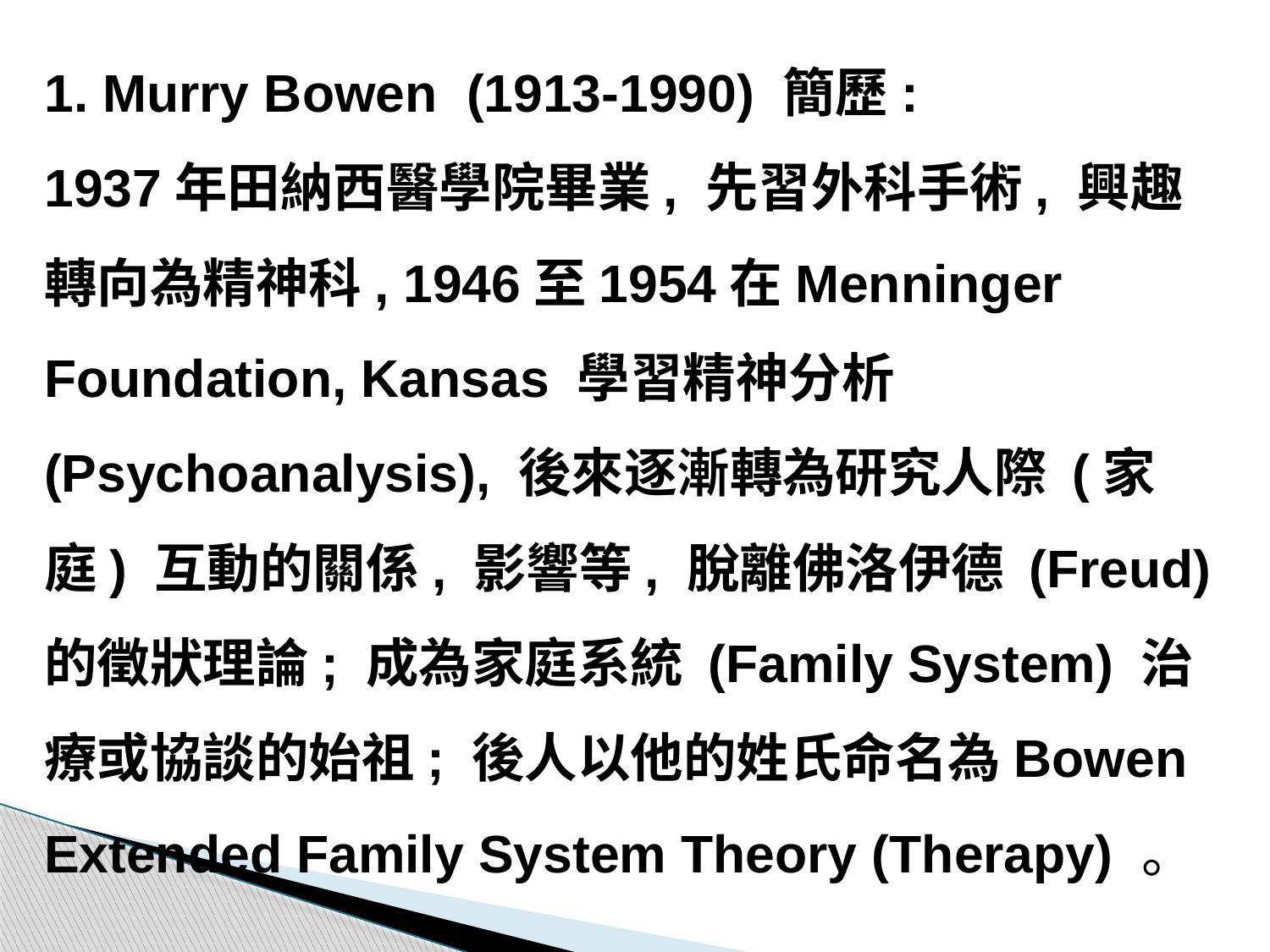

1. Murry Bowen  (1913-1990) 簡歷:
1937年田納西醫學院畢業, 先習外科手術, 興趣轉向為精神科, 1946至1954在Menninger Foundation, Kansas 學習精神分析 (Psychoanalysis), 後來逐漸轉為研究人際 (家庭) 互動的關係, 影響等, 脫離佛洛伊德 (Freud) 的徵狀理論; 成為家庭系統 (Family System) 治療或協談的始祖; 後人以他的姓氏命名為Bowen Extended Family System Theory (Therapy) 。